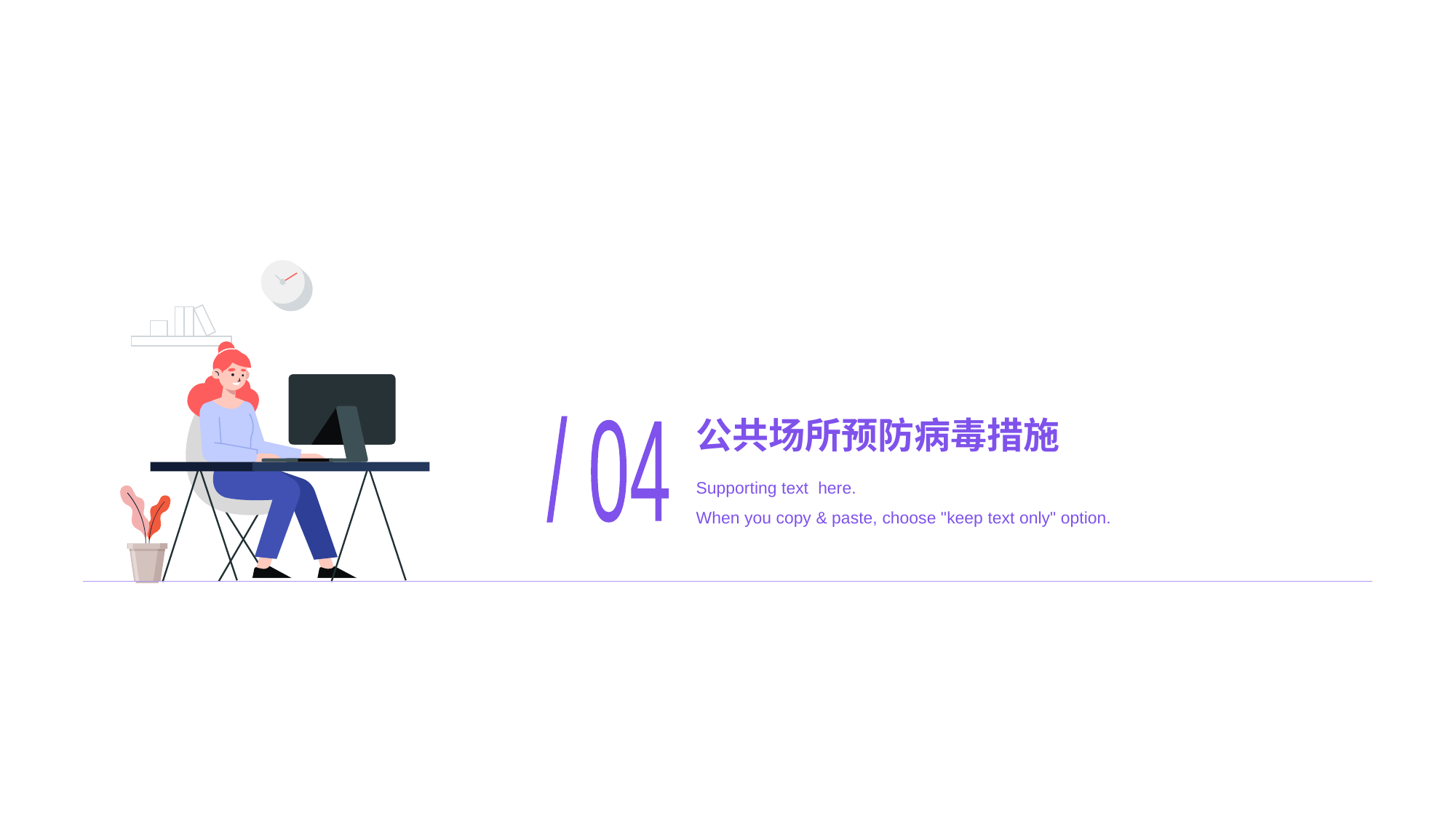

# 公共场所预防病毒措施
/ 04
Supporting text  here.
When you copy & paste, choose "keep text only" option.